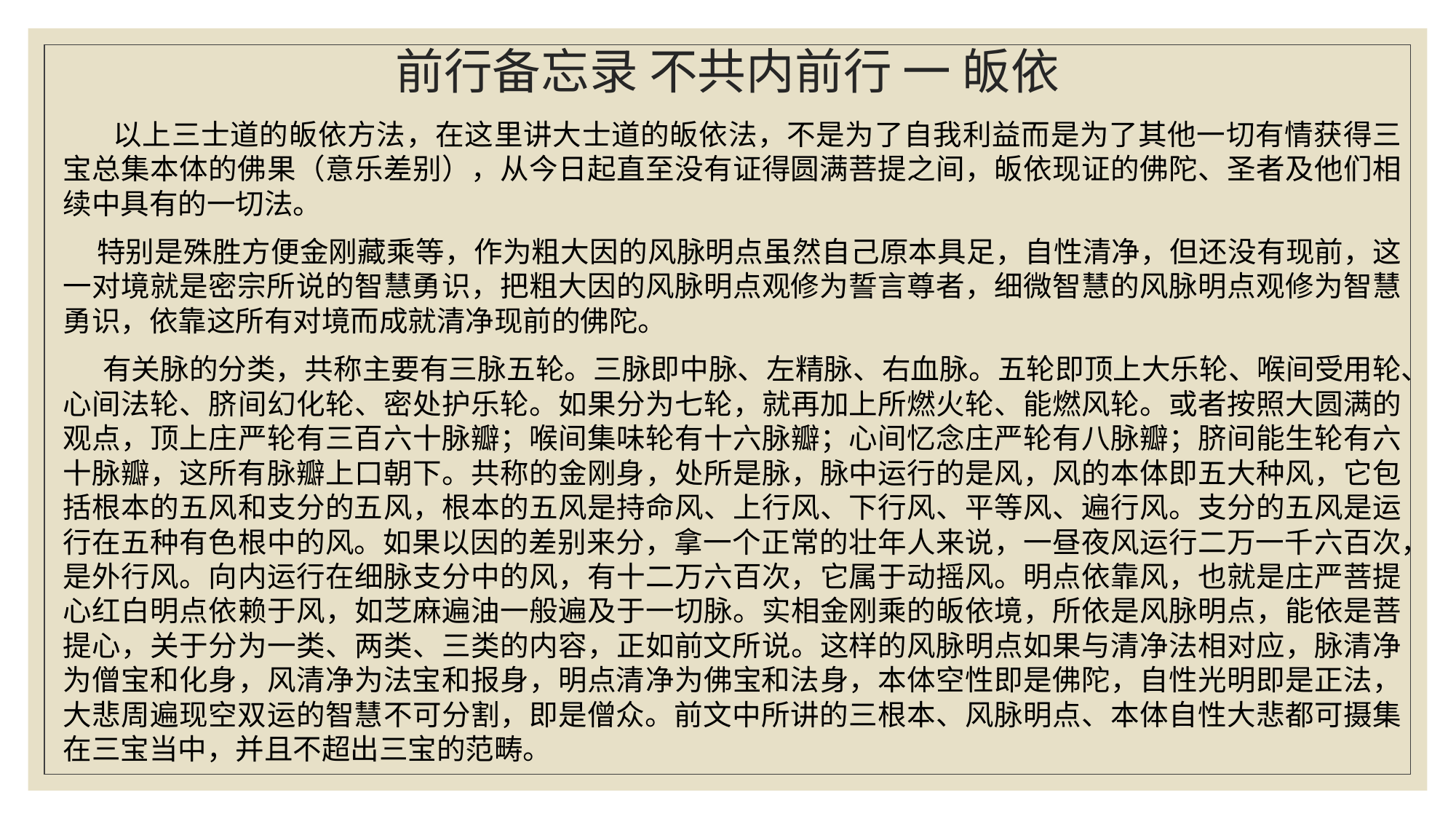

# 前行备忘录 不共内前行 一 皈依
      以上三士道的皈依方法，在这里讲大士道的皈依法，不是为了自我利益而是为了其他一切有情获得三宝总集本体的佛果（意乐差别），从今日起直至没有证得圆满菩提之间，皈依现证的佛陀、圣者及他们相续中具有的一切法。
    特别是殊胜方便金刚藏乘等，作为粗大因的风脉明点虽然自己原本具足，自性清净，但还没有现前，这一对境就是密宗所说的智慧勇识，把粗大因的风脉明点观修为誓言尊者，细微智慧的风脉明点观修为智慧勇识，依靠这所有对境而成就清净现前的佛陀。
     有关脉的分类，共称主要有三脉五轮。三脉即中脉、左精脉、右血脉。五轮即顶上大乐轮、喉间受用轮、心间法轮、脐间幻化轮、密处护乐轮。如果分为七轮，就再加上所燃火轮、能燃风轮。或者按照大圆满的观点，顶上庄严轮有三百六十脉瓣；喉间集味轮有十六脉瓣；心间忆念庄严轮有八脉瓣；脐间能生轮有六十脉瓣，这所有脉瓣上口朝下。共称的金刚身，处所是脉，脉中运行的是风，风的本体即五大种风，它包括根本的五风和支分的五风，根本的五风是持命风、上行风、下行风、平等风、遍行风。支分的五风是运行在五种有色根中的风。如果以因的差别来分，拿一个正常的壮年人来说，一昼夜风运行二万一千六百次，是外行风。向内运行在细脉支分中的风，有十二万六百次，它属于动摇风。明点依靠风，也就是庄严菩提心红白明点依赖于风，如芝麻遍油一般遍及于一切脉。实相金刚乘的皈依境，所依是风脉明点，能依是菩提心，关于分为一类、两类、三类的内容，正如前文所说。这样的风脉明点如果与清净法相对应，脉清净为僧宝和化身，风清净为法宝和报身，明点清净为佛宝和法身，本体空性即是佛陀，自性光明即是正法，大悲周遍现空双运的智慧不可分割，即是僧众。前文中所讲的三根本、风脉明点、本体自性大悲都可摄集在三宝当中，并且不超出三宝的范畴。